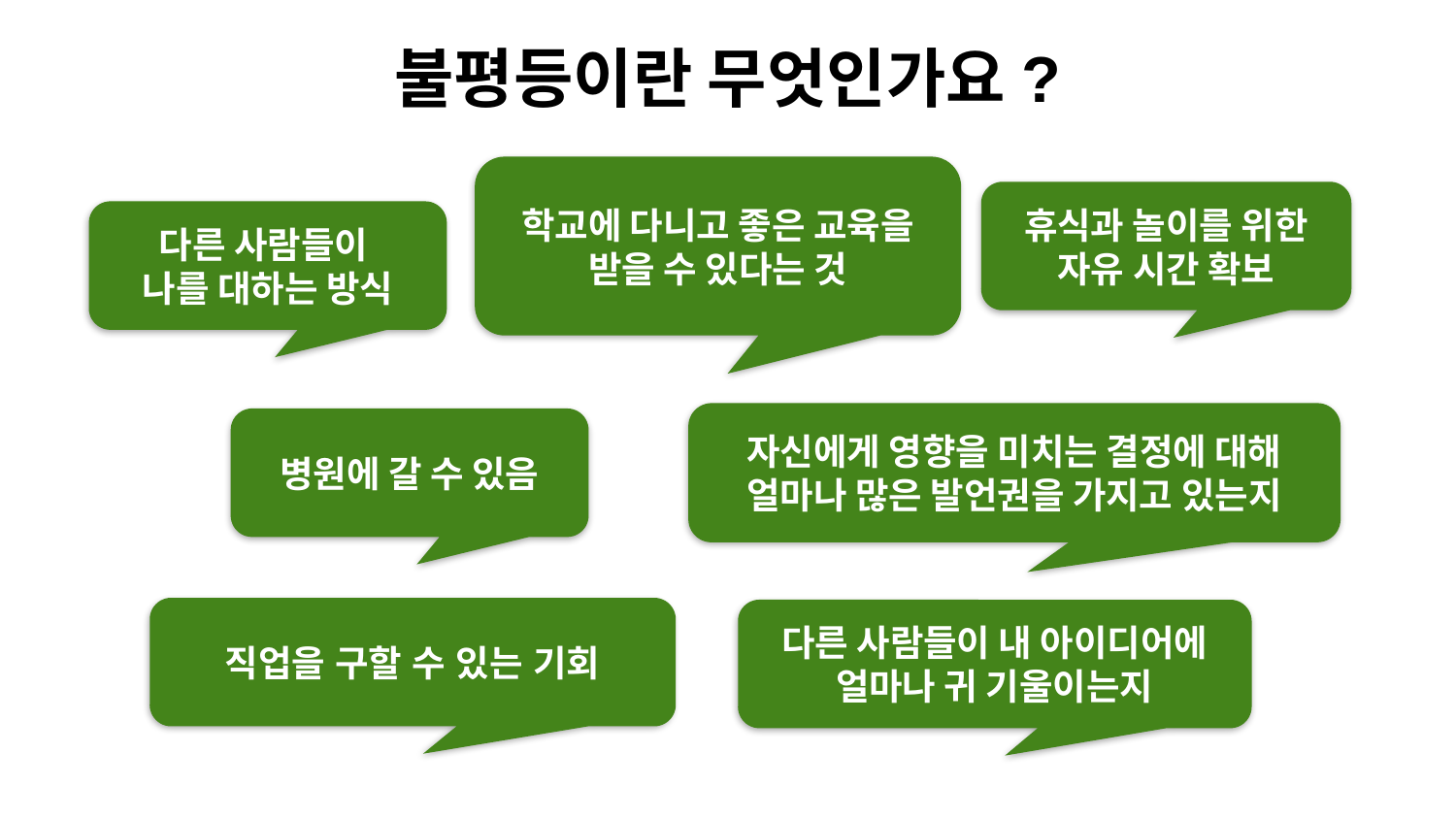

불평등이란 무엇인가요?
학교에 다니고 좋은 교육을 받을 수 있다는 것
휴식과 놀이를 위한 자유 시간 확보
다른 사람들이
나를 대하는 방식
자신에게 영향을 미치는 결정에 대해 얼마나 많은 발언권을 가지고 있는지
병원에 갈 수 있음
직업을 구할 수 있는 기회
다른 사람들이 내 아이디어에 얼마나 귀 기울이는지